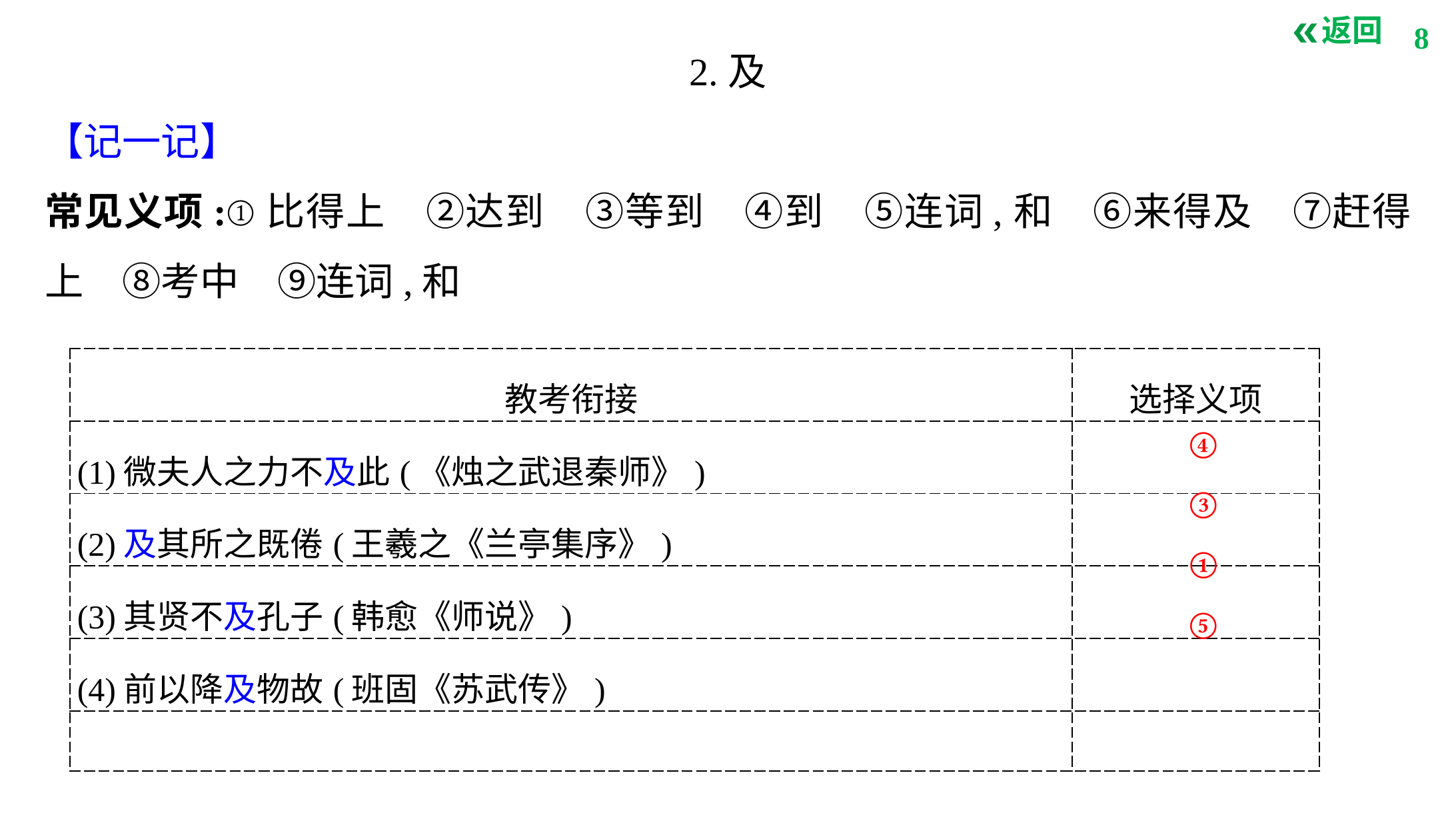

2.及
【记一记】
常见义项:①比得上　②达到　③等到　④到　⑤连词,和　⑥来得及　⑦赶得上　⑧考中　⑨连词,和
| 教考衔接 | 选择义项 |
| --- | --- |
| (1)微夫人之力不及此(《烛之武退秦师》) |  |
| (2)及其所之既倦(王羲之《兰亭集序》) |  |
| (3)其贤不及孔子(韩愈《师说》) |  |
| (4)前以降及物故(班固《苏武传》) |  |
|  |  |
④
③
①
⑤